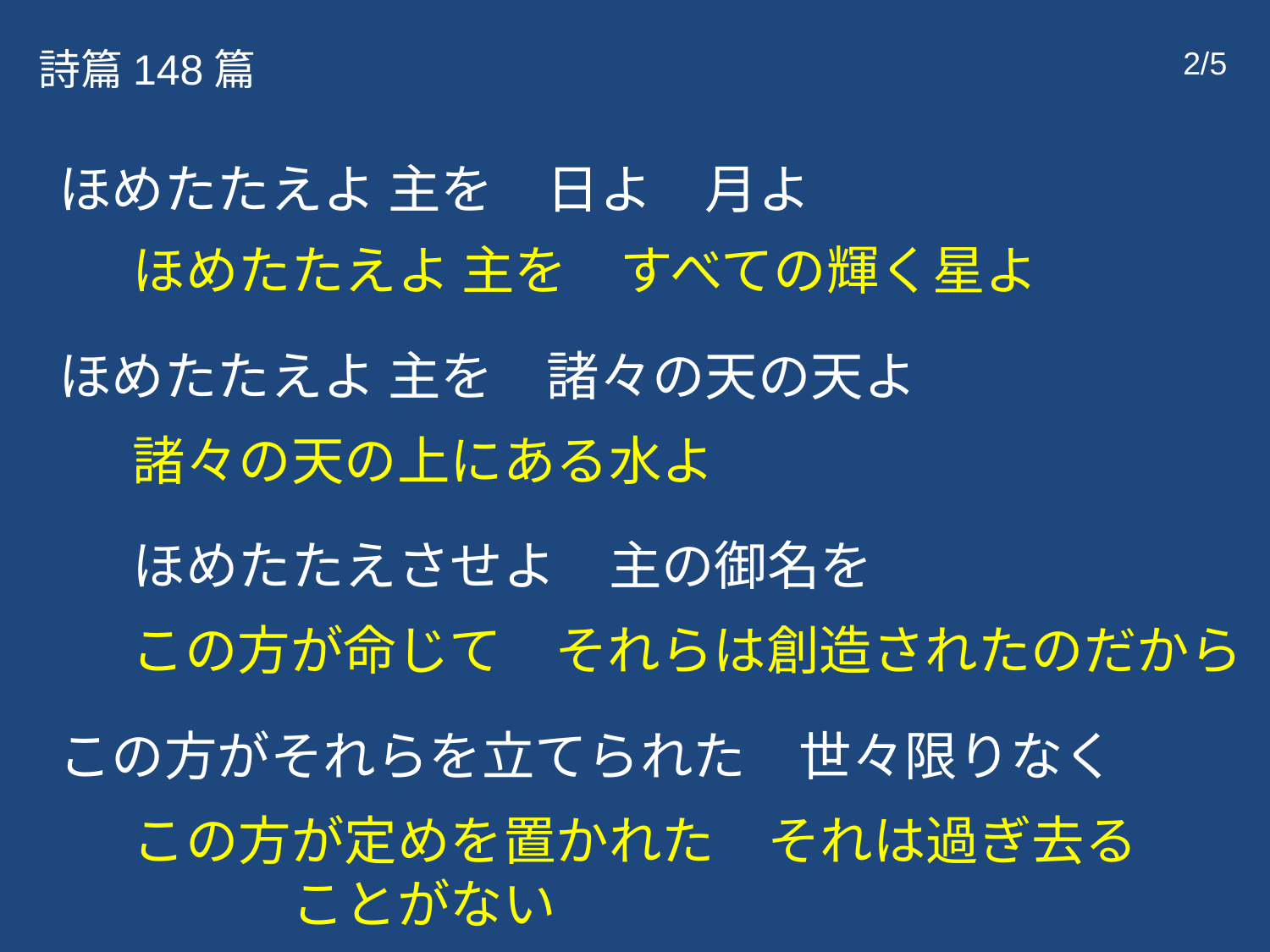

詩篇148篇
2/5
ほめたたえよ 主を　日よ　月よ
ほめたたえよ 主を　すべての輝く星よ
ほめたたえよ 主を　諸々の天の天よ
諸々の天の上にある水よ
ほめたたえさせよ　主の御名を
この方が命じて　それらは創造されたのだから
この方がそれらを立てられた　世々限りなく
この方が定めを置かれた　それは過ぎ去る　　　　　ことがない